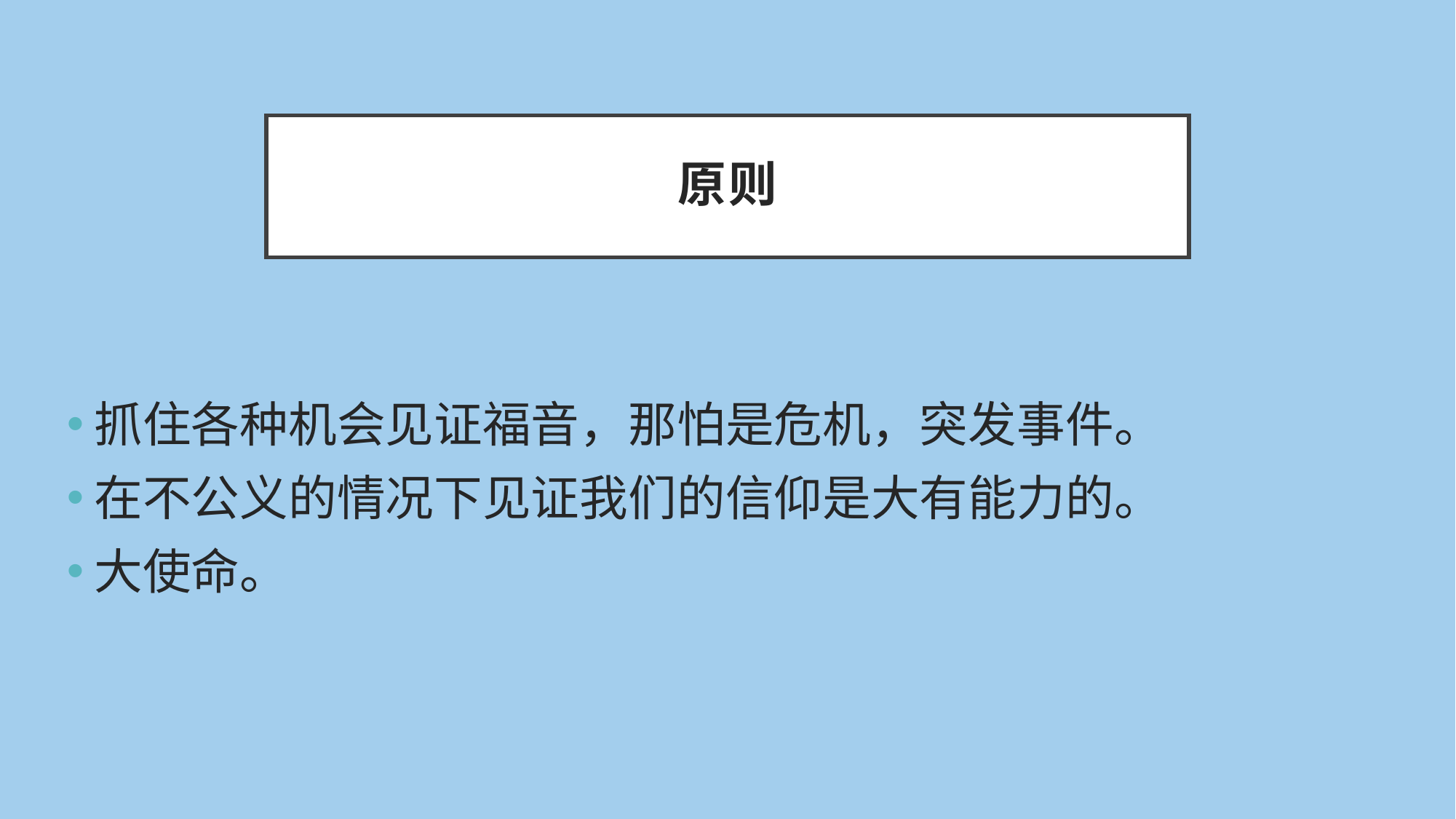

# 原则

抓住各种机会见证福音，那怕是危机，突发事件。
在不公义的情况下见证我们的信仰是大有能力的。
大使命。